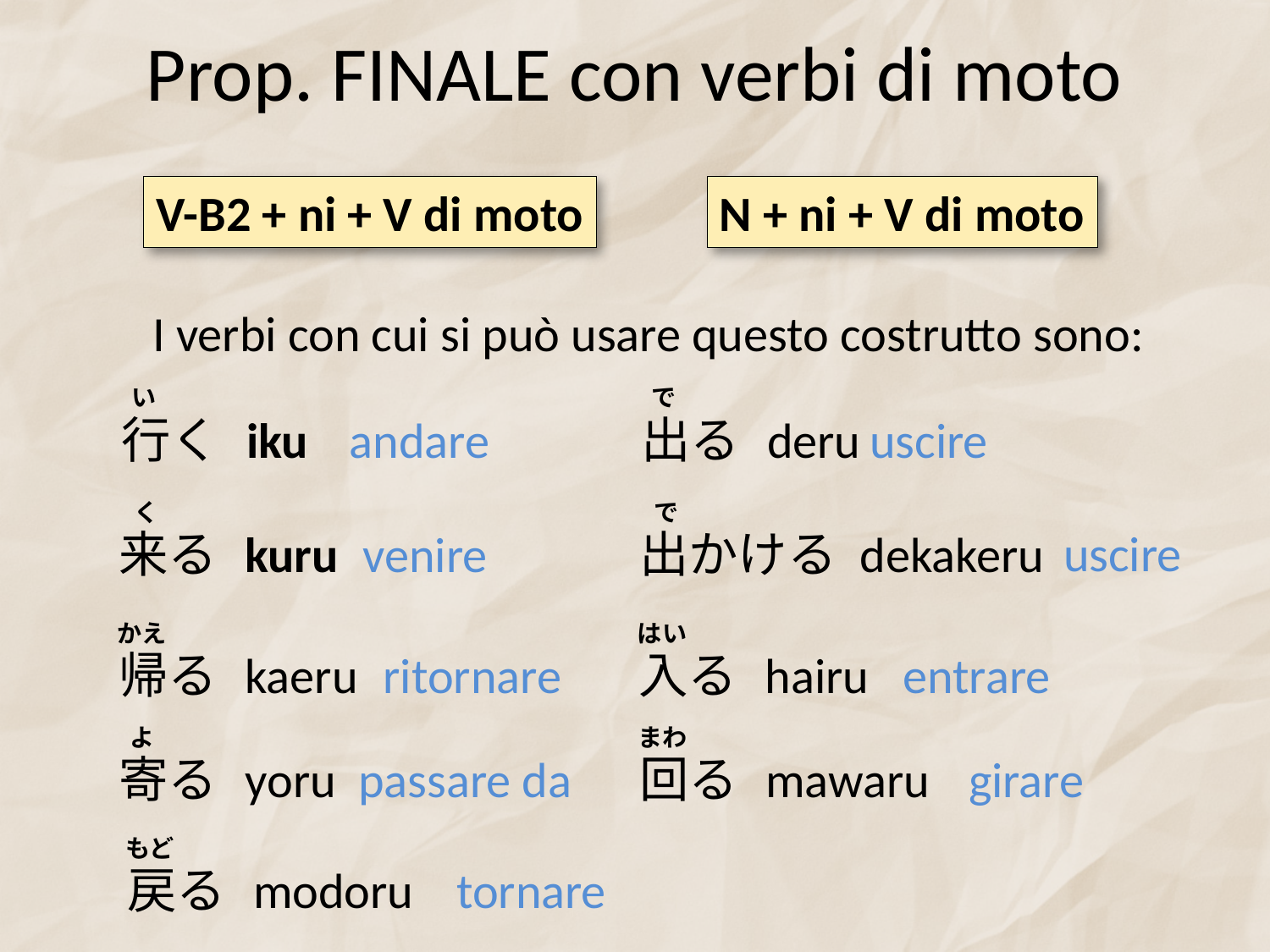

# Prop. FINALE con verbi di moto
V-B2 + ni + V di moto
N + ni + V di moto
I verbi con cui si può usare questo costrutto sono:
い
で
行く
iku
andare
出る
deru
uscire
く
で
uscire
来る
kuru
venire
出かける
dekakeru
かえ
はい
帰る
kaeru
ritornare
入る
hairu
entrare
よ
まわ
寄る
yoru
passare da
回る
mawaru
girare
もど
戻る
modoru
tornare